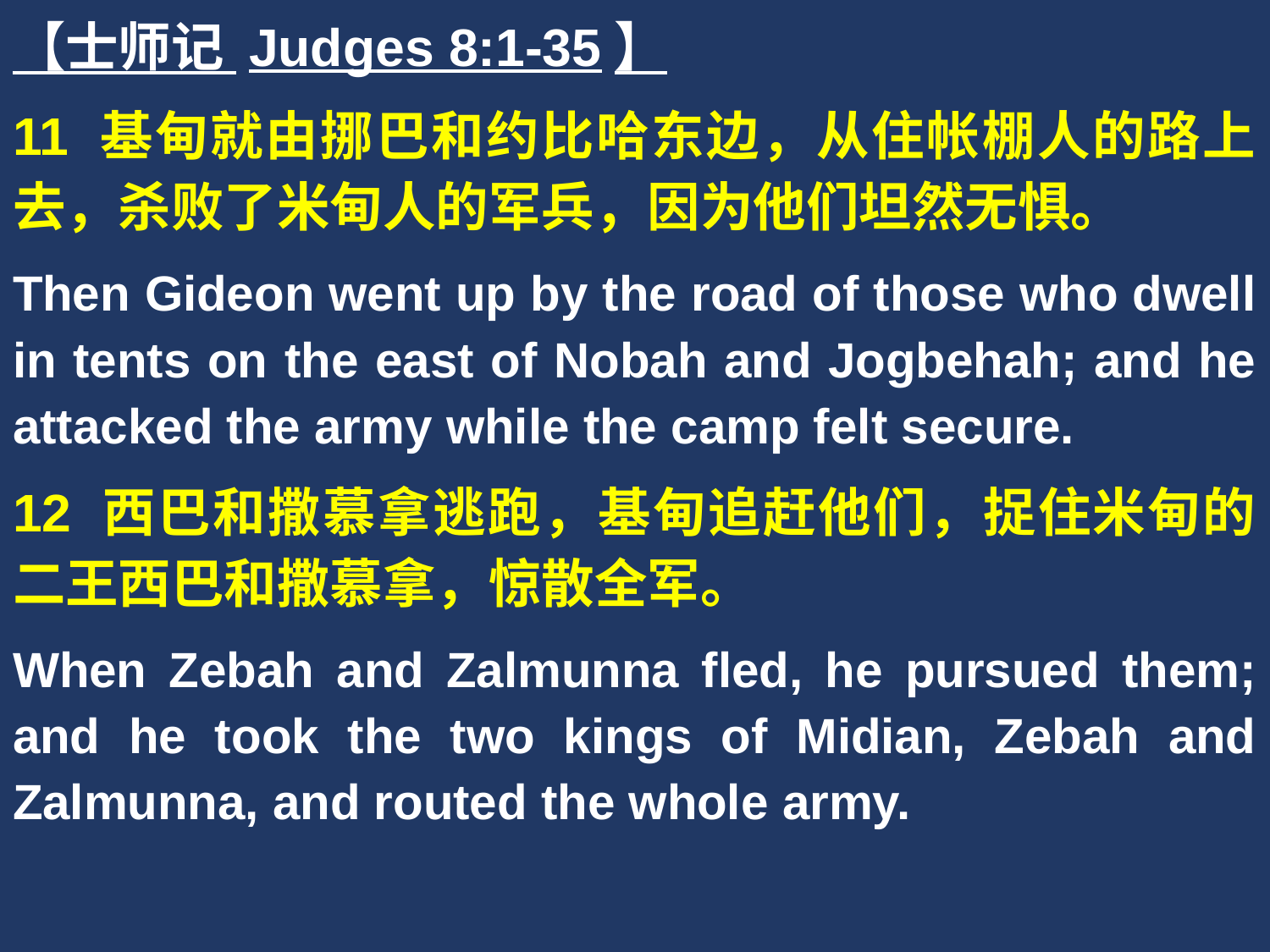

【士师记 Judges 8:1-35】
11 基甸就由挪巴和约比哈东边，从住帐棚人的路上去，杀败了米甸人的军兵，因为他们坦然无惧。
Then Gideon went up by the road of those who dwell in tents on the east of Nobah and Jogbehah; and he attacked the army while the camp felt secure.
12 西巴和撒慕拿逃跑，基甸追赶他们，捉住米甸的二王西巴和撒慕拿，惊散全军。
When Zebah and Zalmunna fled, he pursued them; and he took the two kings of Midian, Zebah and Zalmunna, and routed the whole army.